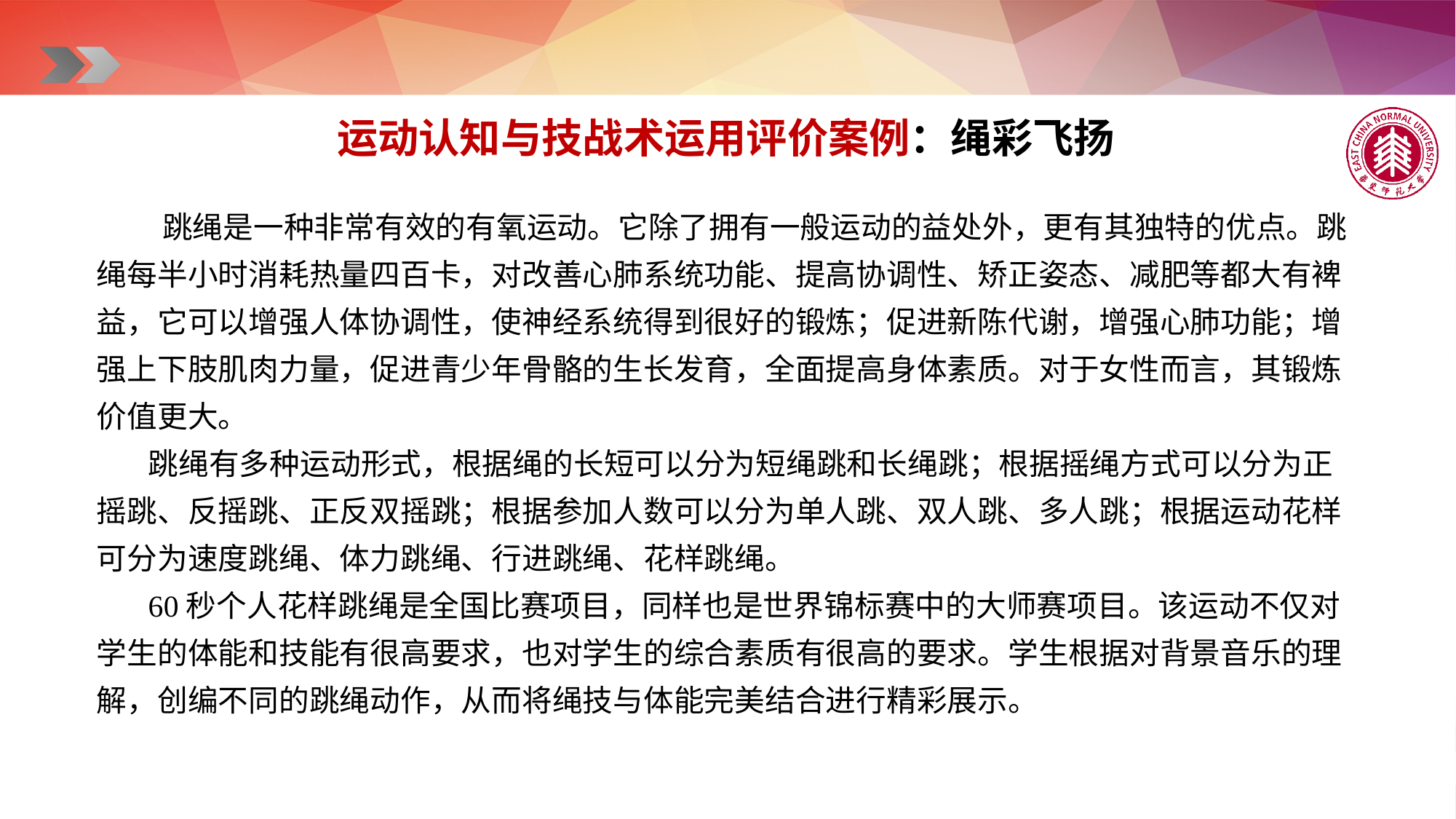

运动认知与技战术运用评价案例：绳彩飞扬
 跳绳是一种非常有效的有氧运动。它除了拥有一般运动的益处外，更有其独特的优点。跳绳每半小时消耗热量四百卡，对改善心肺系统功能、提高协调性、矫正姿态、减肥等都大有裨益，它可以增强人体协调性，使神经系统得到很好的锻炼；促进新陈代谢，增强心肺功能；增强上下肢肌肉力量，促进青少年骨骼的生长发育，全面提高身体素质。对于女性而言，其锻炼价值更大。
跳绳有多种运动形式，根据绳的长短可以分为短绳跳和长绳跳；根据摇绳方式可以分为正摇跳、反摇跳、正反双摇跳；根据参加人数可以分为单人跳、双人跳、多人跳；根据运动花样可分为速度跳绳、体力跳绳、行进跳绳、花样跳绳。
60秒个人花样跳绳是全国比赛项目，同样也是世界锦标赛中的大师赛项目。该运动不仅对学生的体能和技能有很高要求，也对学生的综合素质有很高的要求。学生根据对背景音乐的理解，创编不同的跳绳动作，从而将绳技与体能完美结合进行精彩展示。